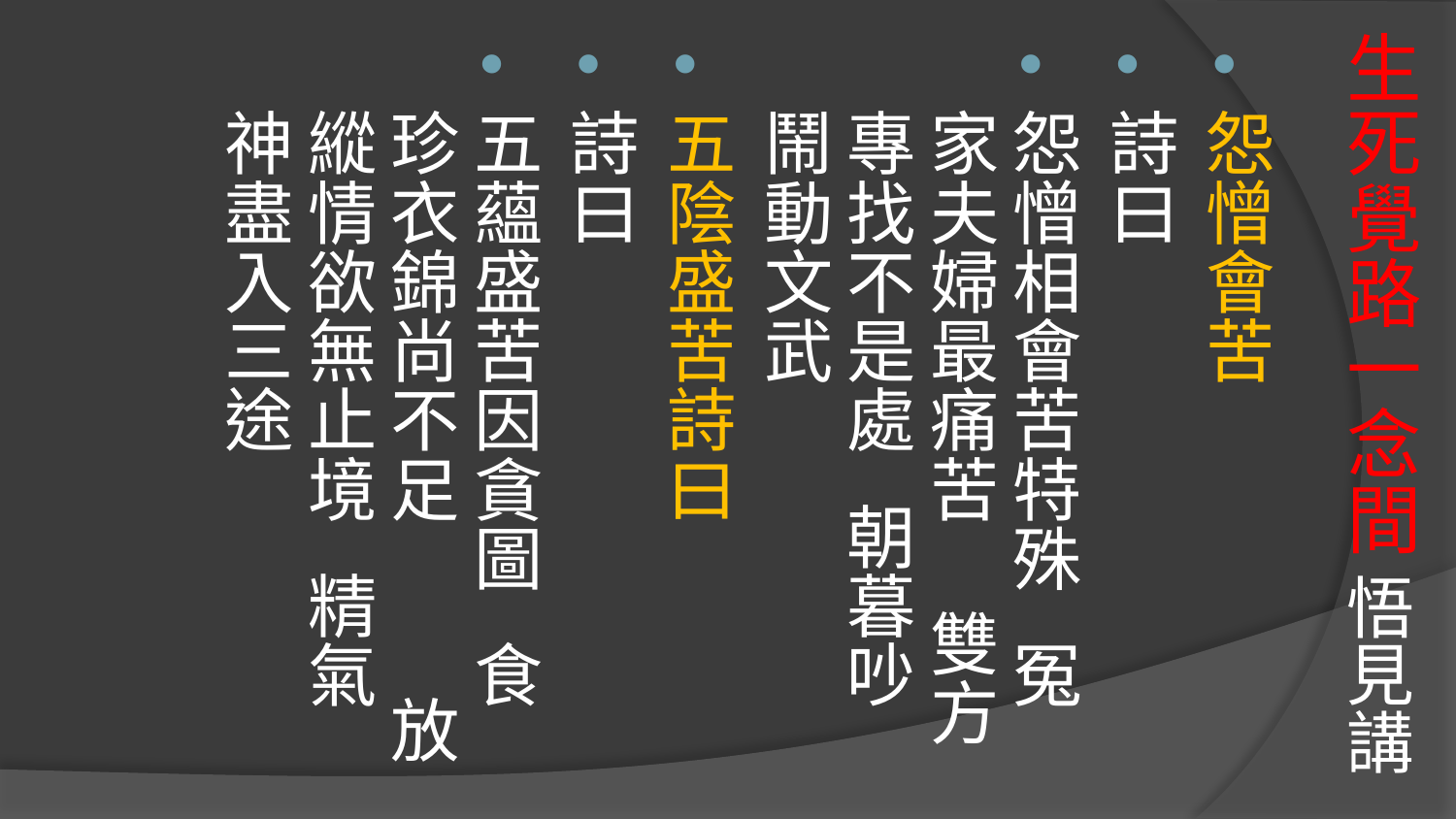

# 生死覺路一念間 悟見講
怨憎會苦
詩曰
怨憎相會苦特殊   冤家夫婦最痛苦　 雙方專找不是處   朝暮吵鬧動文武
五陰盛苦詩曰
詩曰
五蘊盛苦因貪圖   食珍衣錦尚不足           放縱情欲無止境   精氣神盡入三途